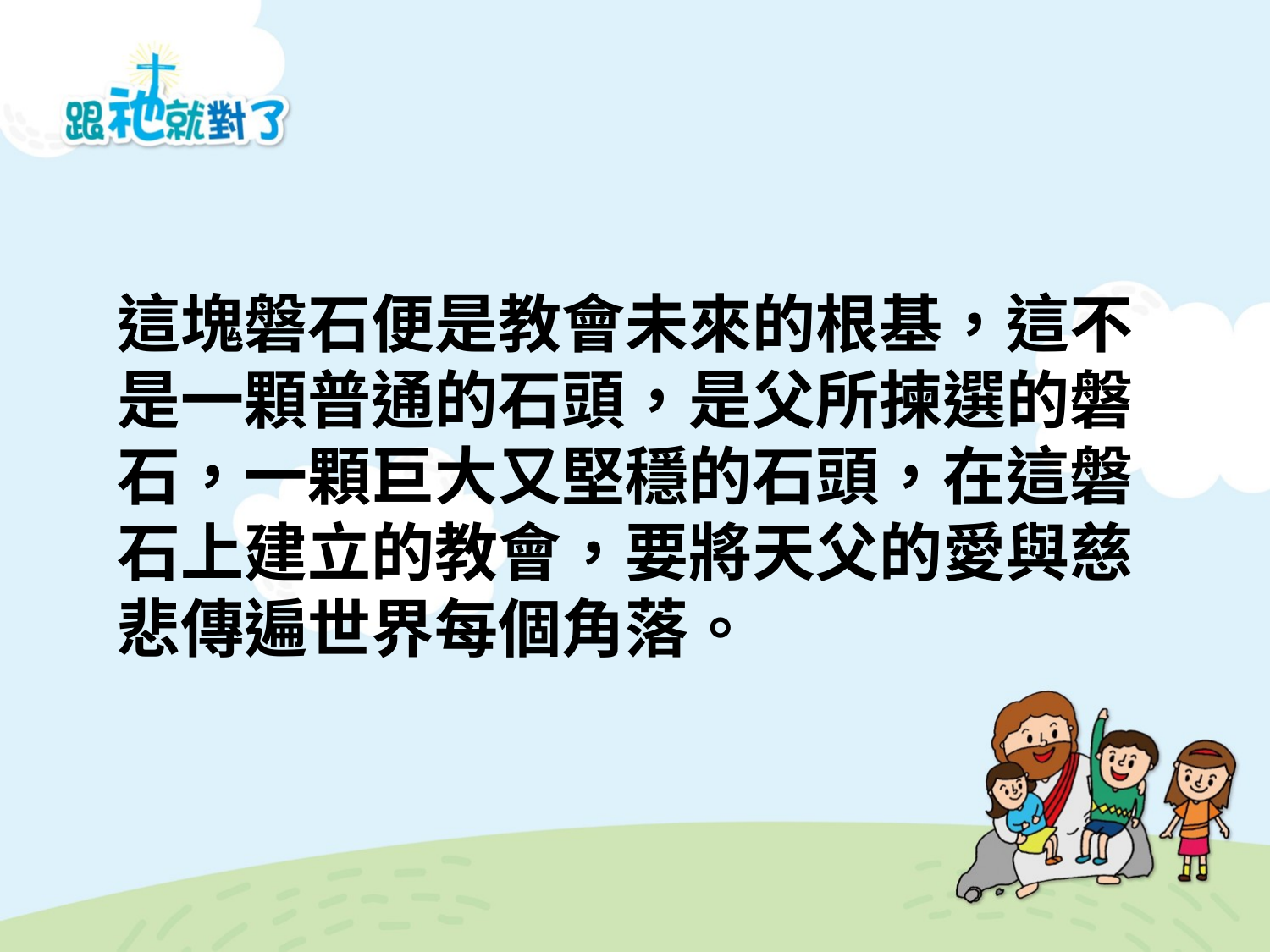

這塊磐石便是教會未來的根基，這不是一顆普通的石頭，是父所揀選的磐石，一顆巨大又堅穩的石頭，在這磐石上建立的教會，要將天父的愛與慈悲傳遍世界每個角落。